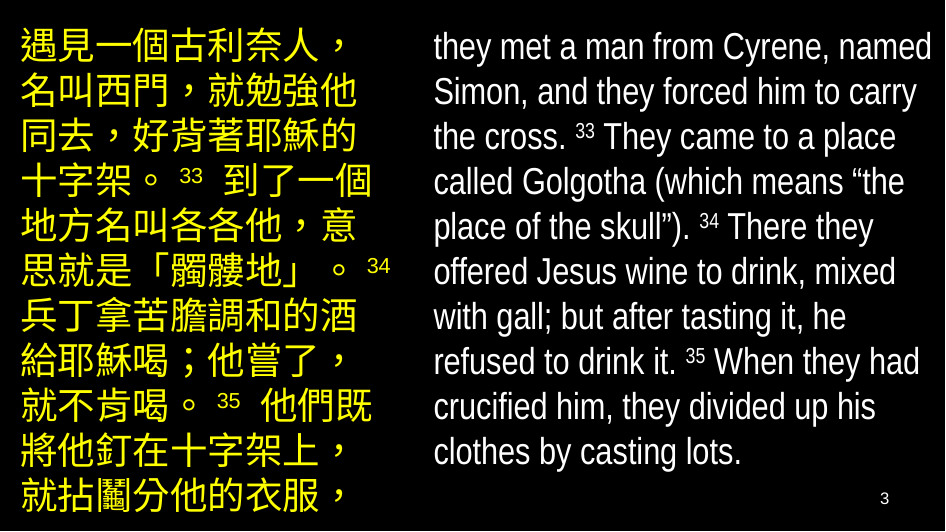

遇見一個古利奈人，名叫西門，就勉強他同去，好背著耶穌的十字架。33 到了一個地方名叫各各他，意思就是「髑髏地」。34 兵丁拿苦膽調和的酒給耶穌喝；他嘗了，就不肯喝。35 他們既將他釘在十字架上，就拈鬮分他的衣服，
they met a man from Cyrene, named Simon, and they forced him to carry the cross. 33 They came to a place called Golgotha (which means “the place of the skull”). 34 There they offered Jesus wine to drink, mixed with gall; but after tasting it, he refused to drink it. 35 When they had crucified him, they divided up his clothes by casting lots.
3